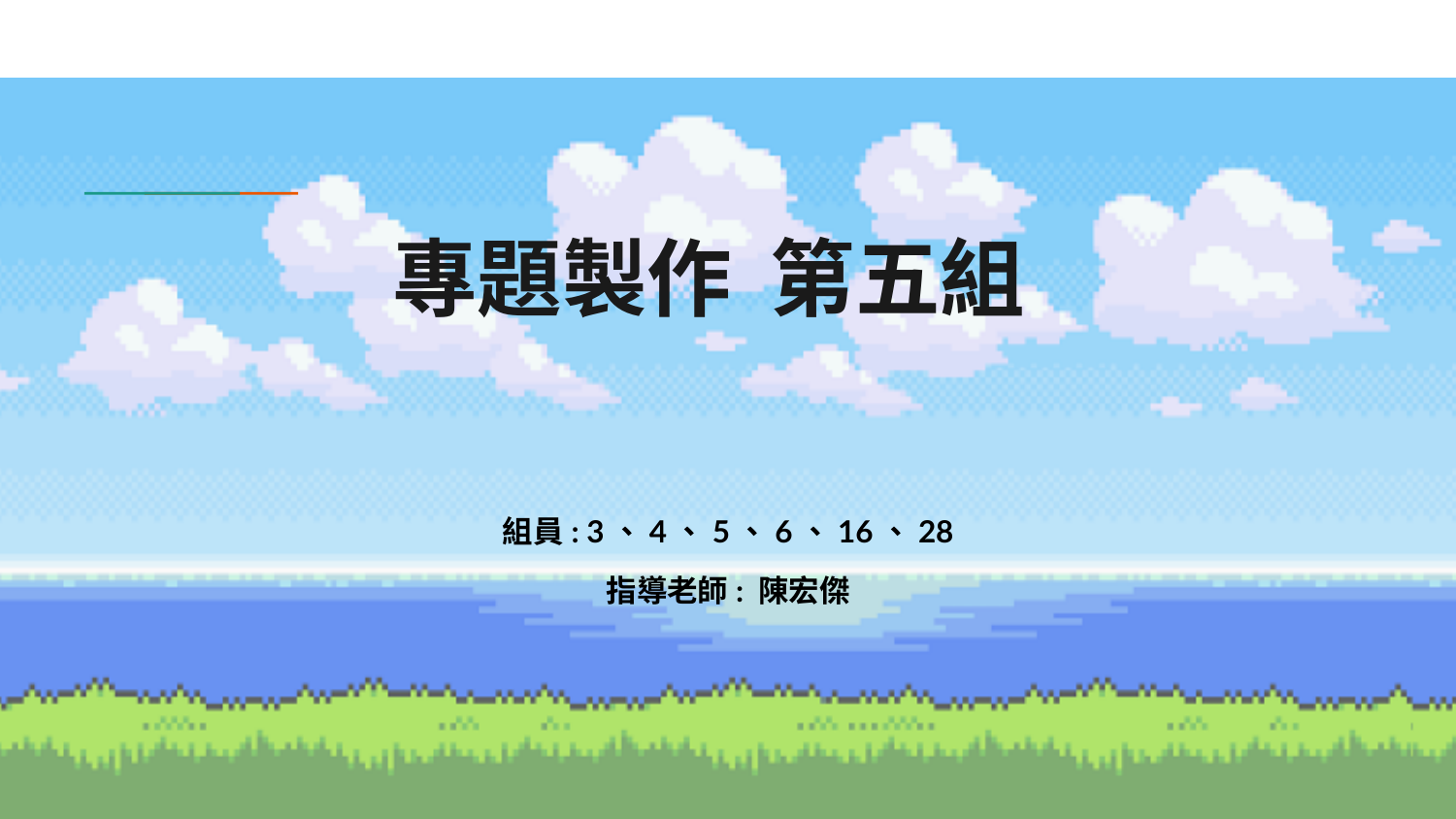

# 專題製作  第五組

組員: 3、4、5、6、16、28

指導老師: 陳宏傑